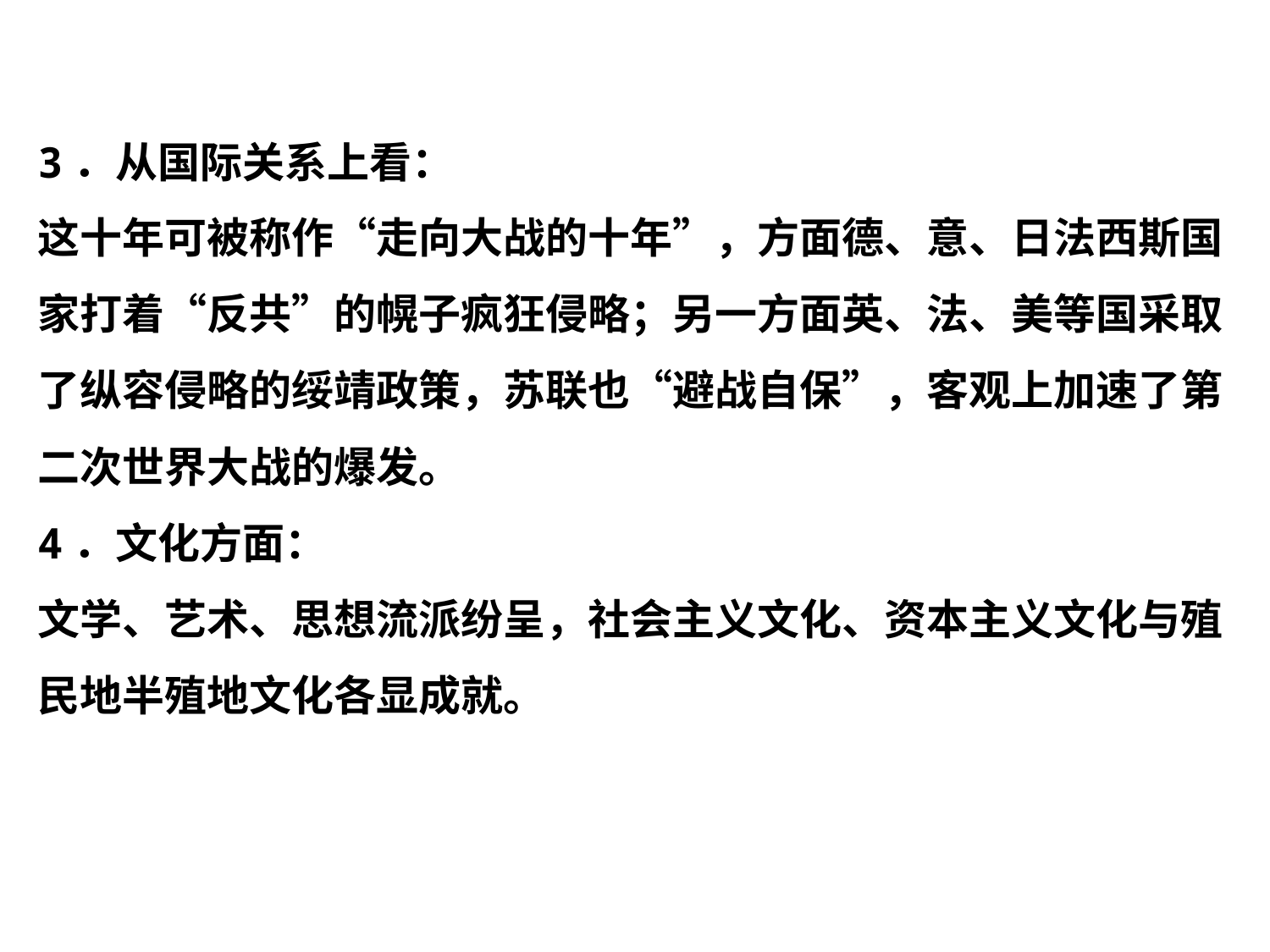

3．从国际关系上看：
这十年可被称作“走向大战的十年”，方面德、意、日法西斯国家打着“反共”的幌子疯狂侵略；另一方面英、法、美等国采取了纵容侵略的绥靖政策，苏联也“避战自保”，客观上加速了第二次世界大战的爆发。
4．文化方面：
文学、艺术、思想流派纷呈，社会主义文化、资本主义文化与殖民地半殖地文化各显成就。